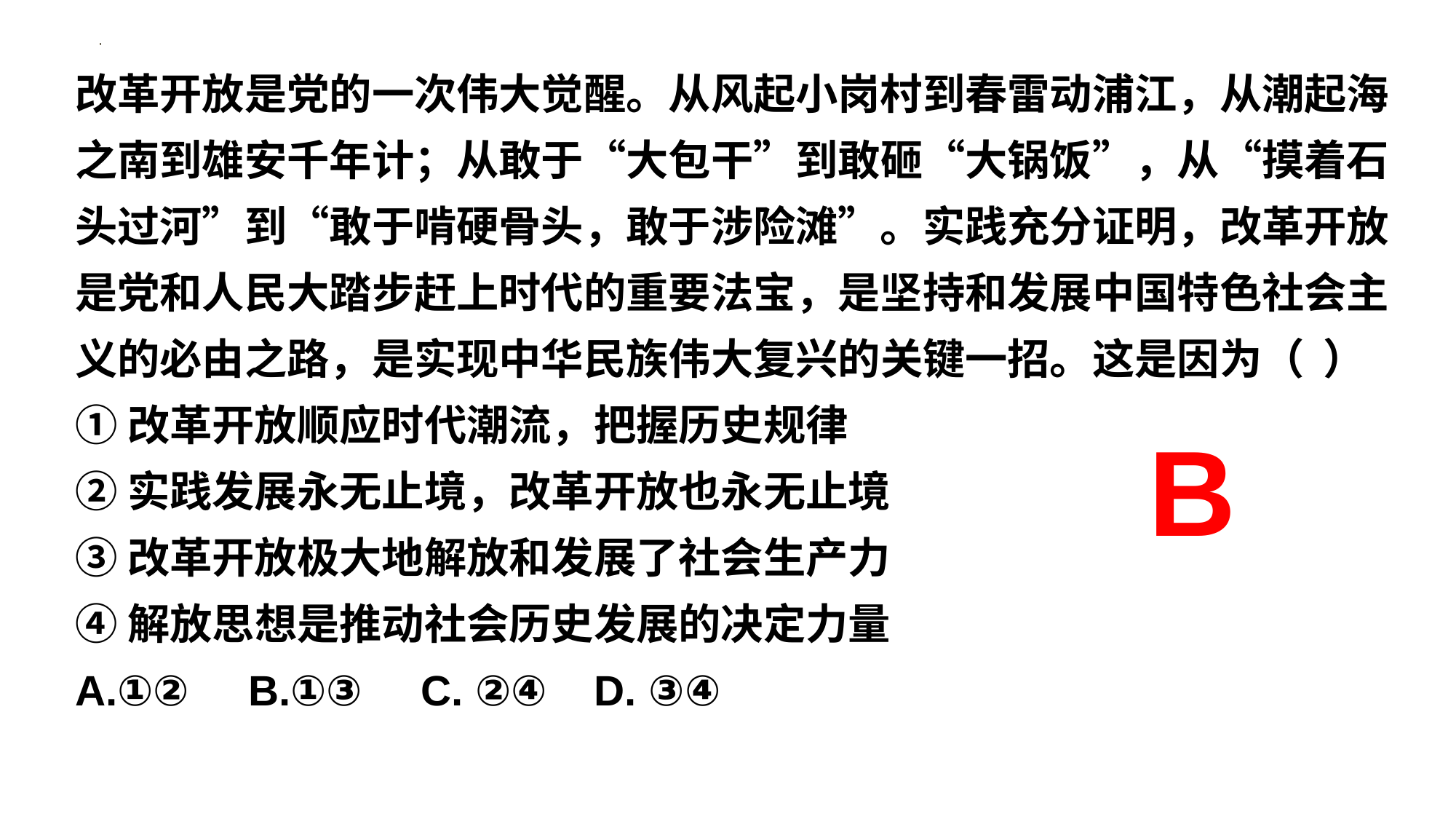

改革开放是党的一次伟大觉醒。从风起小岗村到春雷动浦江，从潮起海之南到雄安千年计；从敢于“大包干”到敢砸“大锅饭”，从“摸着石头过河”到“敢于啃硬骨头，敢于涉险滩”。实践充分证明，改革开放是党和人民大踏步赶上时代的重要法宝，是坚持和发展中国特色社会主义的必由之路，是实现中华民族伟大复兴的关键一招。这是因为（  ）
①改革开放顺应时代潮流，把握历史规律
②实践发展永无止境，改革开放也永无止境
③改革开放极大地解放和发展了社会生产力
④解放思想是推动社会历史发展的决定力量
A.①②     B.①③     C. ②④    D. ③④
B